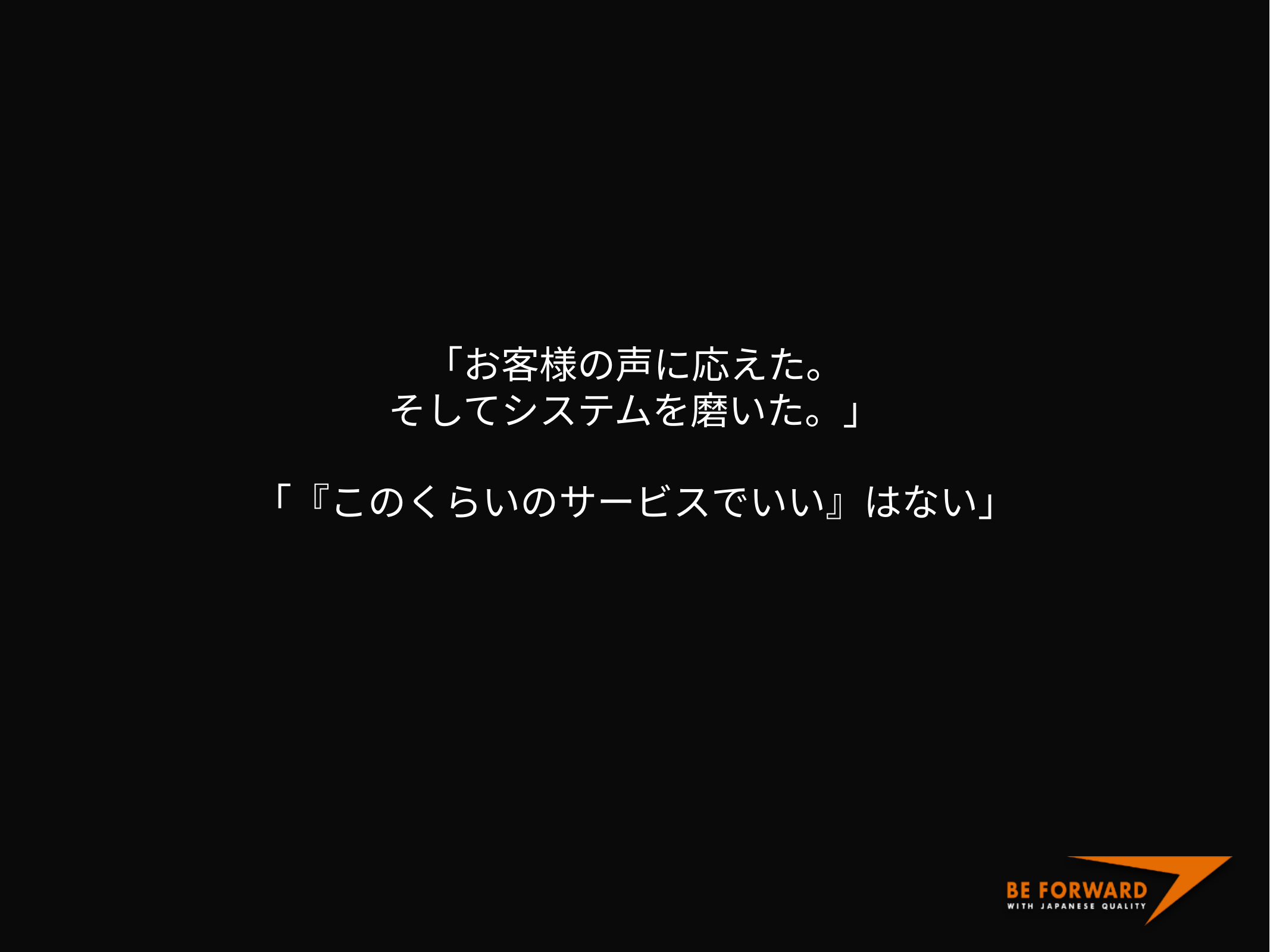

# 「お客様の声に応えた。 そしてシステムを磨いた。」 「『このくらいのサービスでいい』はない」